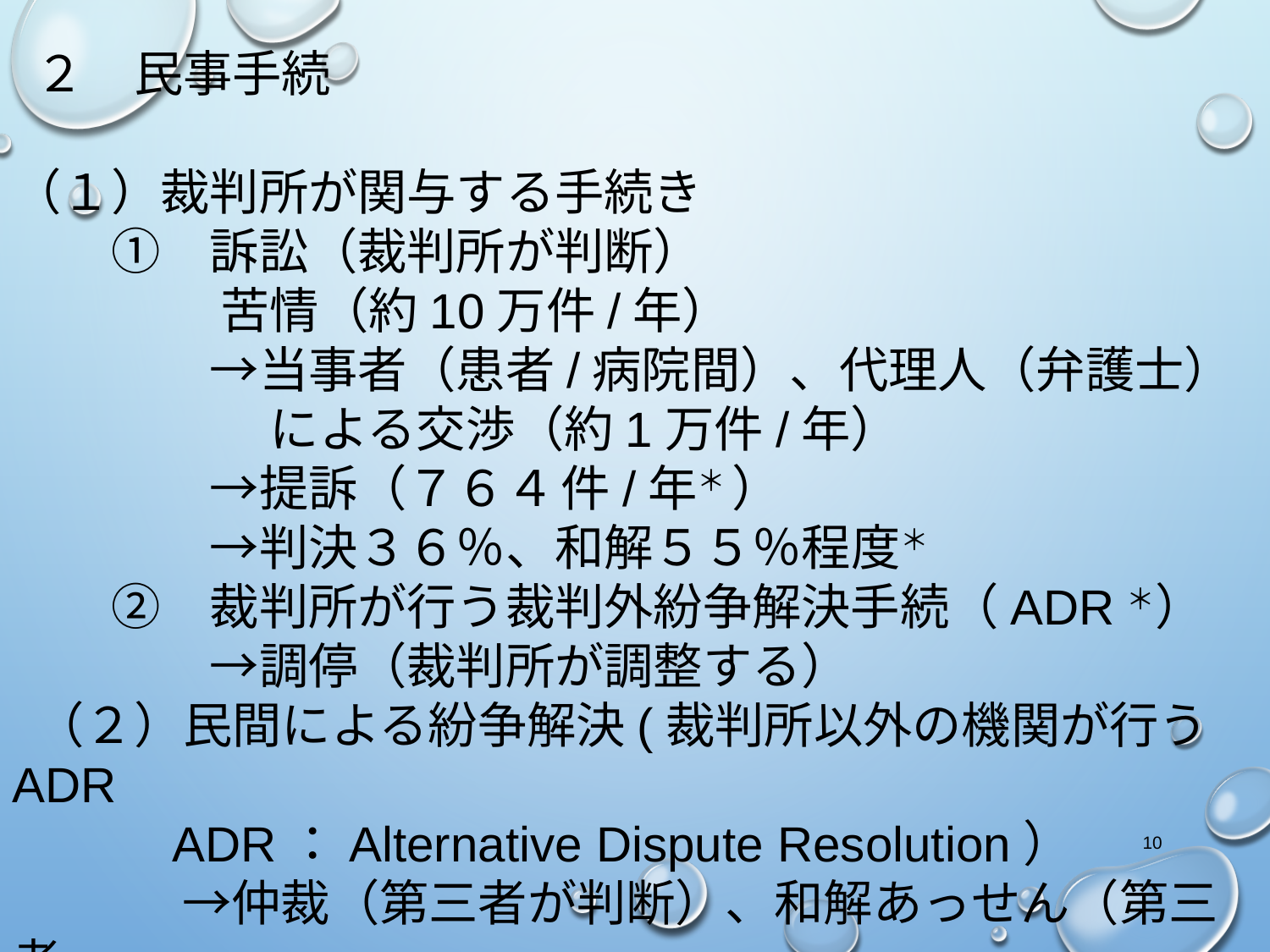

２　民事手続

（１）裁判所が関与する手続き
　　①　訴訟（裁判所が判断）
　　　　 苦情（約10万件/年）
　　　　→当事者（患者/病院間）、代理人（弁護士）
　　　　　 による交渉（約1万件/年）
　　　　→提訴（７６４ 件/年＊ ）
　　　　→判決３６％、和解５５％程度＊
　　②　裁判所が行う裁判外紛争解決手続（ADR＊）
　　　　→調停（裁判所が調整する）
 （２）民間による紛争解決(裁判所以外の機関が行うADR
　　　ADR：Alternative Dispute Resolution）
　　　  →仲裁（第三者が判断）、和解あっせん（第三者
　　　　　 が調整、説得）等
                                            ＊R5医療関係訴訟に関する統計（医療訴訟関係委員会）
10